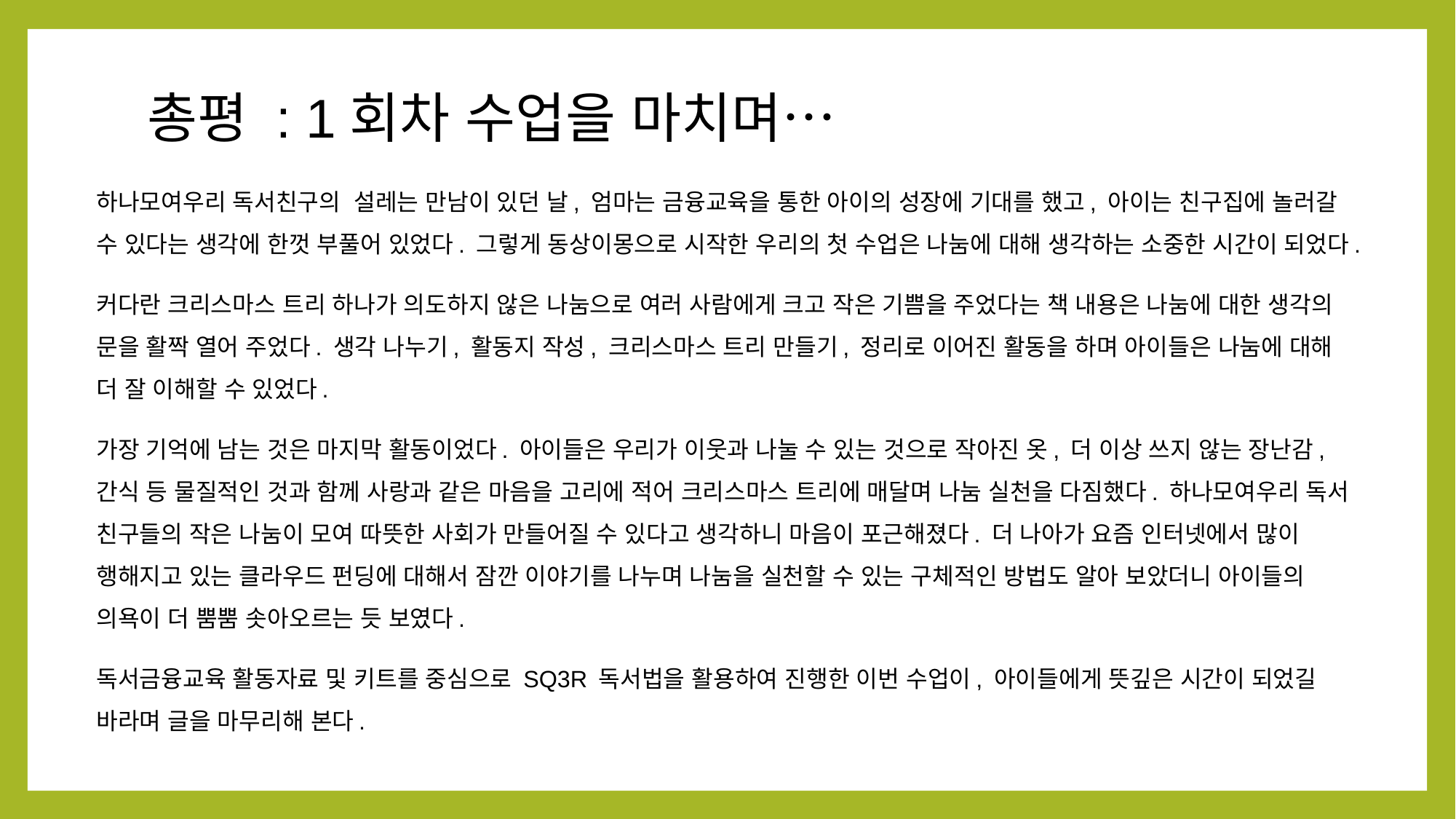

# 총평 : 1회차 수업을 마치며…
하나모여우리 독서친구의  설레는 만남이 있던 날, 엄마는 금융교육을 통한 아이의 성장에 기대를 했고, 아이는 친구집에 놀러갈 수 있다는 생각에 한껏 부풀어 있었다. 그렇게 동상이몽으로 시작한 우리의 첫 수업은 나눔에 대해 생각하는 소중한 시간이 되었다.
커다란 크리스마스 트리 하나가 의도하지 않은 나눔으로 여러 사람에게 크고 작은 기쁨을 주었다는 책 내용은 나눔에 대한 생각의 문을 활짝 열어 주었다. 생각 나누기, 활동지 작성, 크리스마스 트리 만들기, 정리로 이어진 활동을 하며 아이들은 나눔에 대해 더 잘 이해할 수 있었다.
가장 기억에 남는 것은 마지막 활동이었다. 아이들은 우리가 이웃과 나눌 수 있는 것으로 작아진 옷, 더 이상 쓰지 않는 장난감, 간식 등 물질적인 것과 함께 사랑과 같은 마음을 고리에 적어 크리스마스 트리에 매달며 나눔 실천을 다짐했다. 하나모여우리 독서 친구들의 작은 나눔이 모여 따뜻한 사회가 만들어질 수 있다고 생각하니 마음이 포근해졌다. 더 나아가 요즘 인터넷에서 많이 행해지고 있는 클라우드 펀딩에 대해서 잠깐 이야기를 나누며 나눔을 실천할 수 있는 구체적인 방법도 알아 보았더니 아이들의 의욕이 더 뿜뿜 솟아오르는 듯 보였다.
독서금융교육 활동자료 및 키트를 중심으로 SQ3R 독서법을 활용하여 진행한 이번 수업이, 아이들에게 뜻깊은 시간이 되었길 바라며 글을 마무리해 본다.